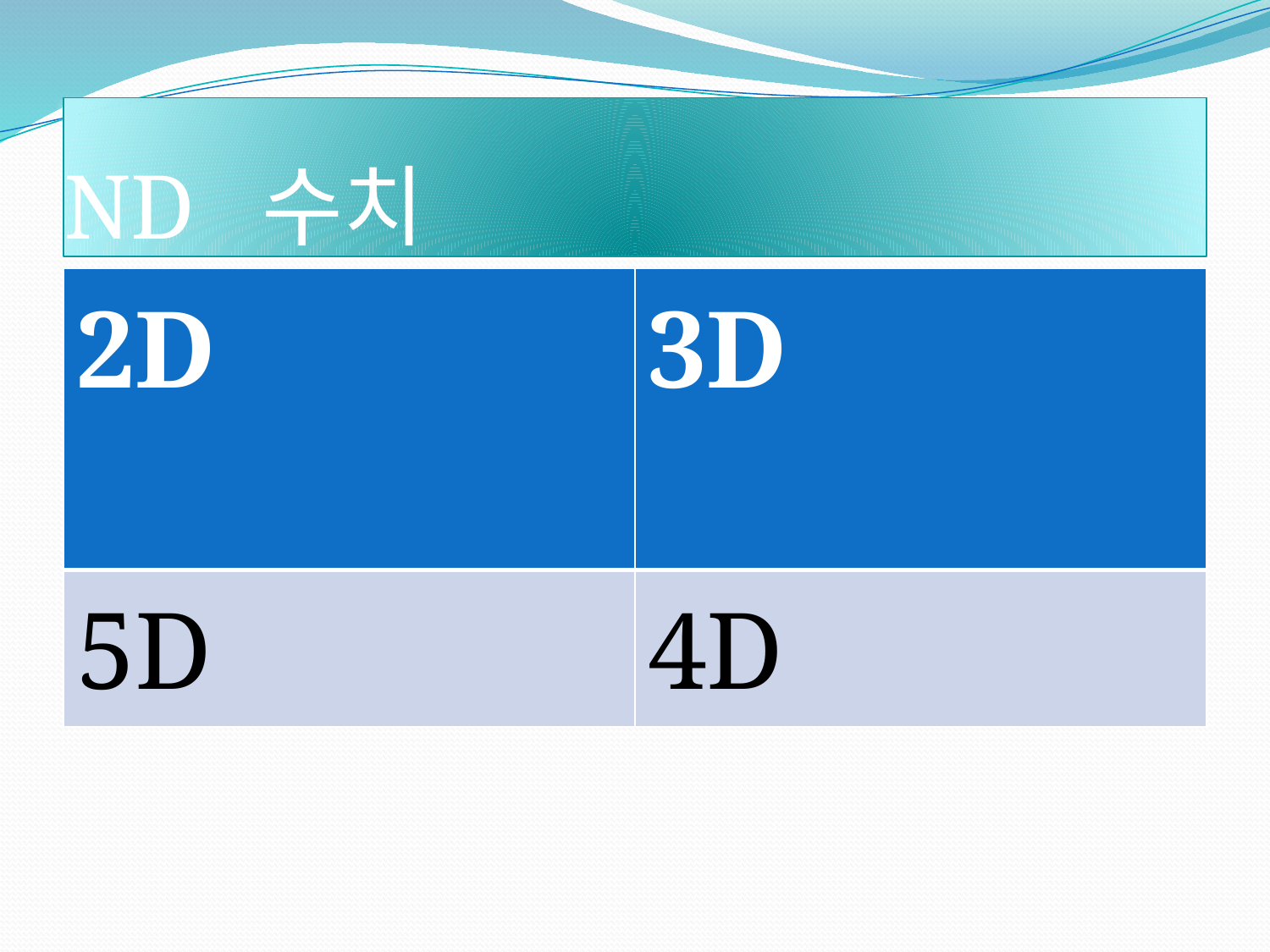

# ND  수치
| 2D | 3D |
| --- | --- |
| 5D | 4D |